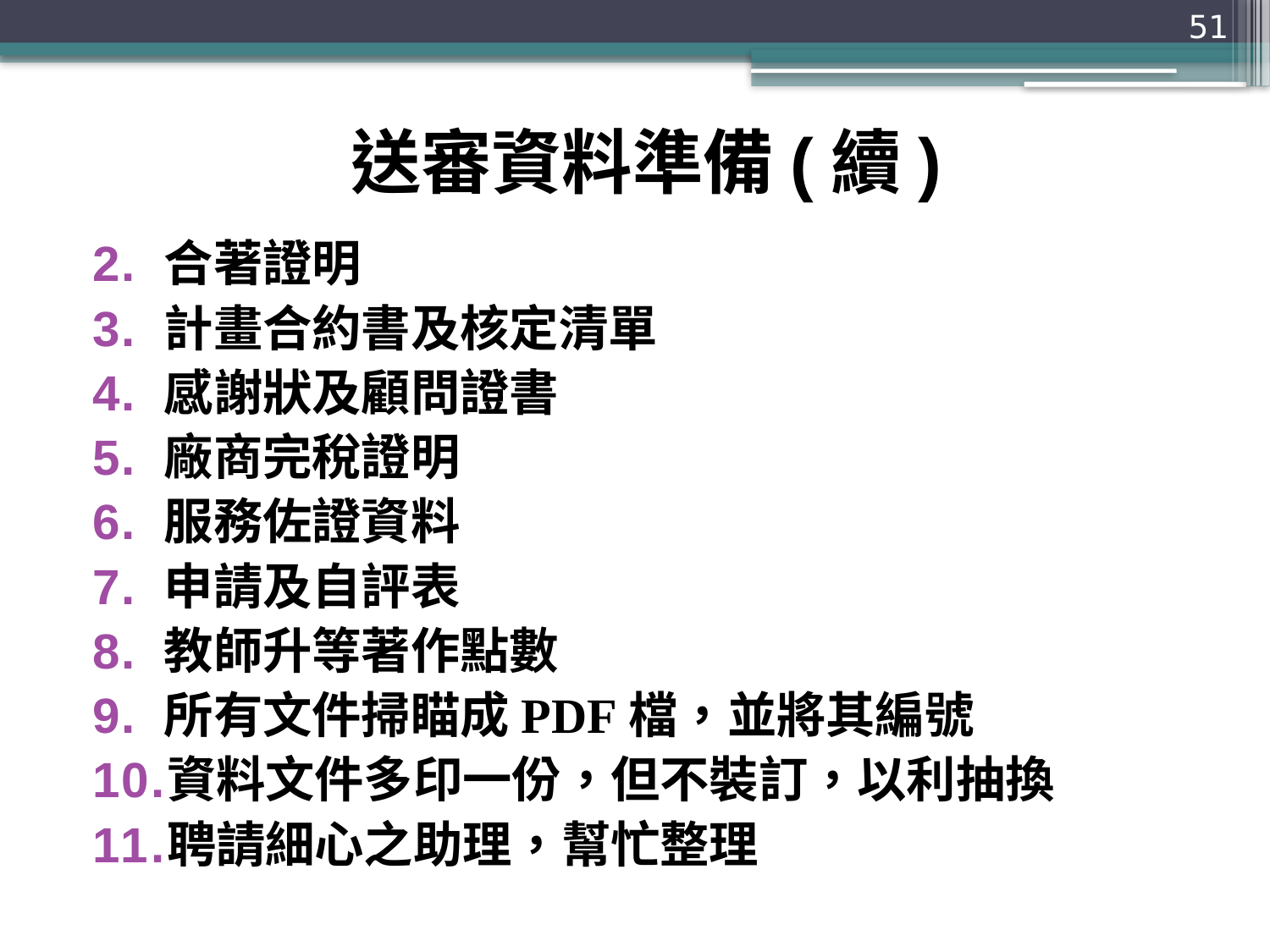

51
# 送審資料準備(續)
合著證明
計畫合約書及核定清單
感謝狀及顧問證書
廠商完稅證明
服務佐證資料
申請及自評表
教師升等著作點數
所有文件掃瞄成PDF檔，並將其編號
資料文件多印一份，但不裝訂，以利抽換
聘請細心之助理，幫忙整理